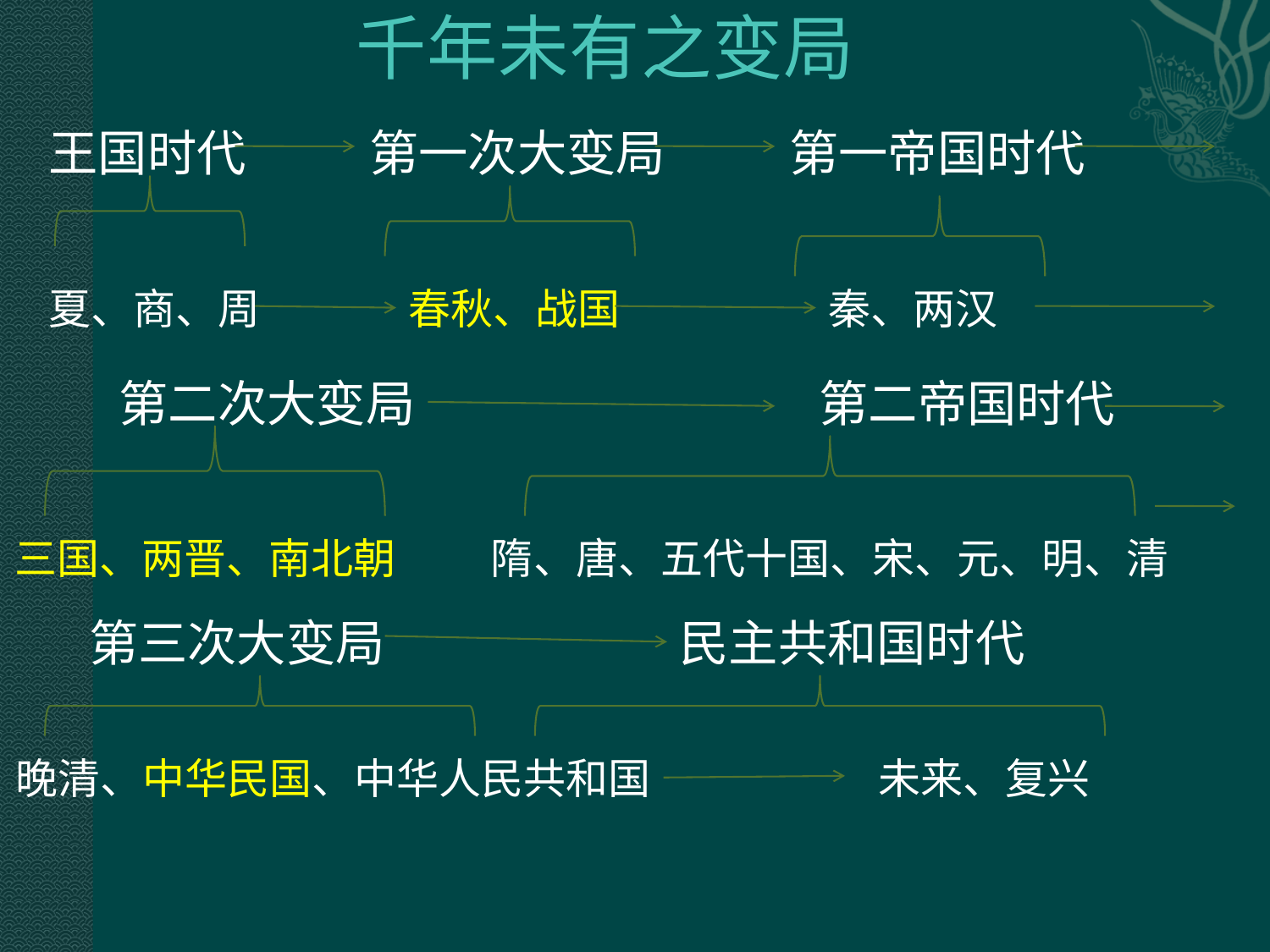

# 千年未有之变局

王国时代

第一次大变局
第一帝国时代

夏、商、周
春秋、战国
秦、两汉

第二次大变局
第二帝国时代

三国、两晋、南北朝
隋、唐、五代十国、宋、元、明、清
第三次大变局
民主共和国时代
晚清、中华民国、中华人民共和国
未来、复兴